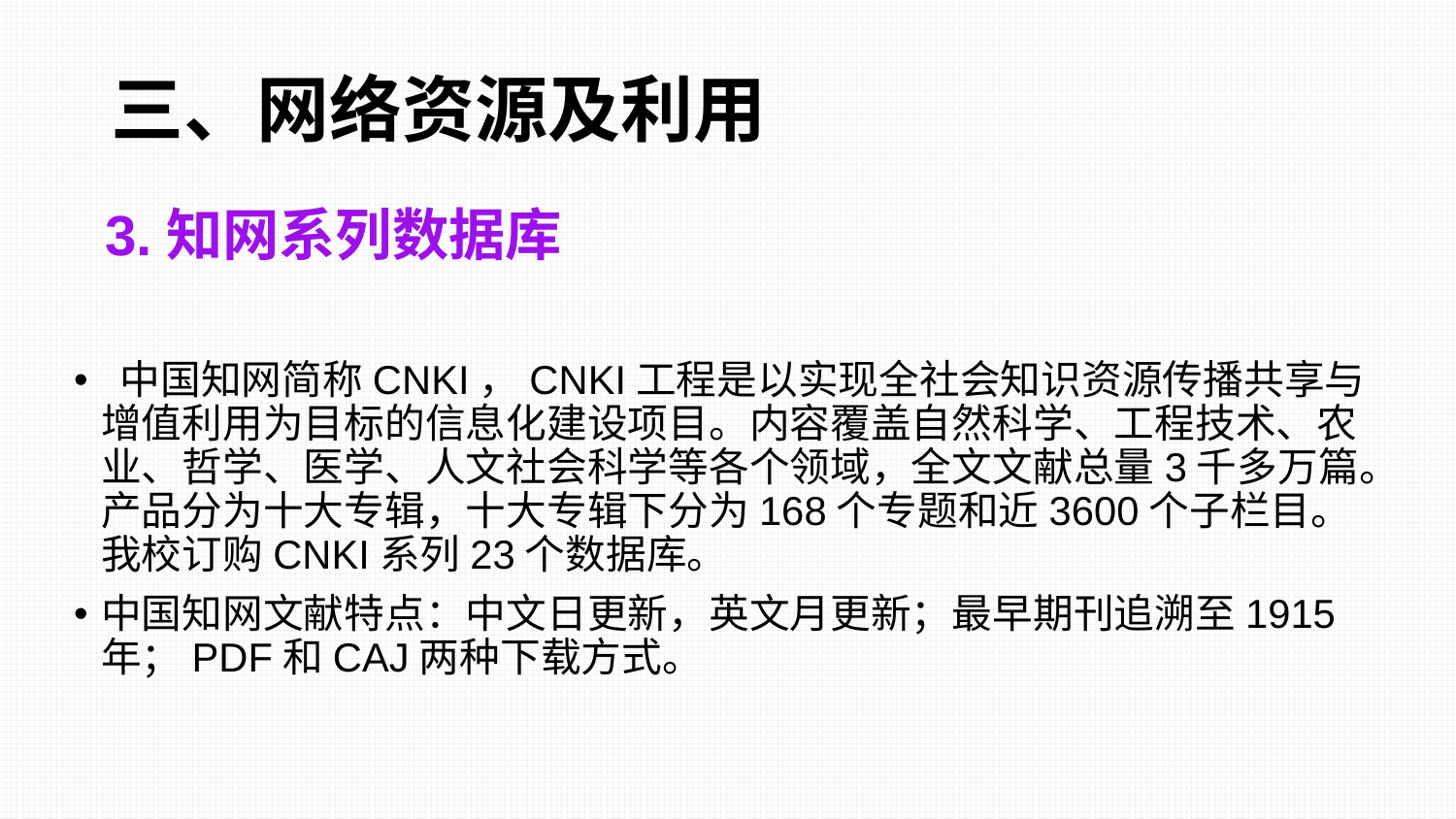

# 三、网络资源及利用
  3.知网系列数据库

 中国知网简称CNKI，CNKI工程是以实现全社会知识资源传播共享与增值利用为目标的信息化建设项目。内容覆盖自然科学、工程技术、农业、哲学、医学、人文社会科学等各个领域，全文文献总量3千多万篇。产品分为十大专辑，十大专辑下分为168个专题和近3600个子栏目。我校订购CNKI系列23个数据库。
中国知网文献特点：中文日更新，英文月更新；最早期刊追溯至1915年；PDF和CAJ两种下载方式。